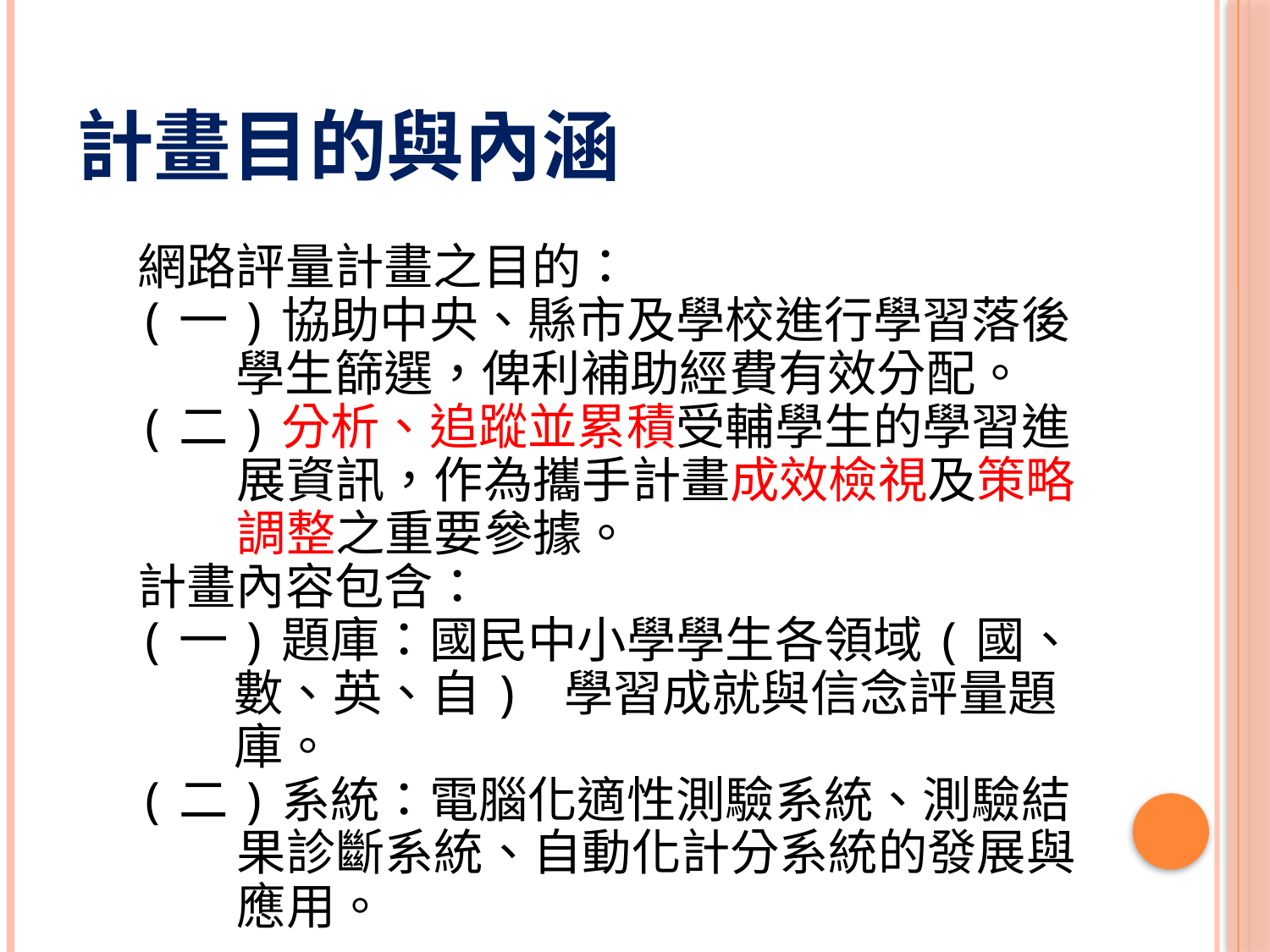

# 計畫目的與內涵
網路評量計畫之目的：
(一)協助中央、縣市及學校進行學習落後學生篩選，俾利補助經費有效分配。
(二)分析、追蹤並累積受輔學生的學習進展資訊，作為攜手計畫成效檢視及策略調整之重要參據。
計畫內容包含：
(一)題庫：國民中小學學生各領域(國、數、英、自) 學習成就與信念評量題庫。
(二)系統：電腦化適性測驗系統、測驗結果診斷系統、自動化計分系統的發展與應用。